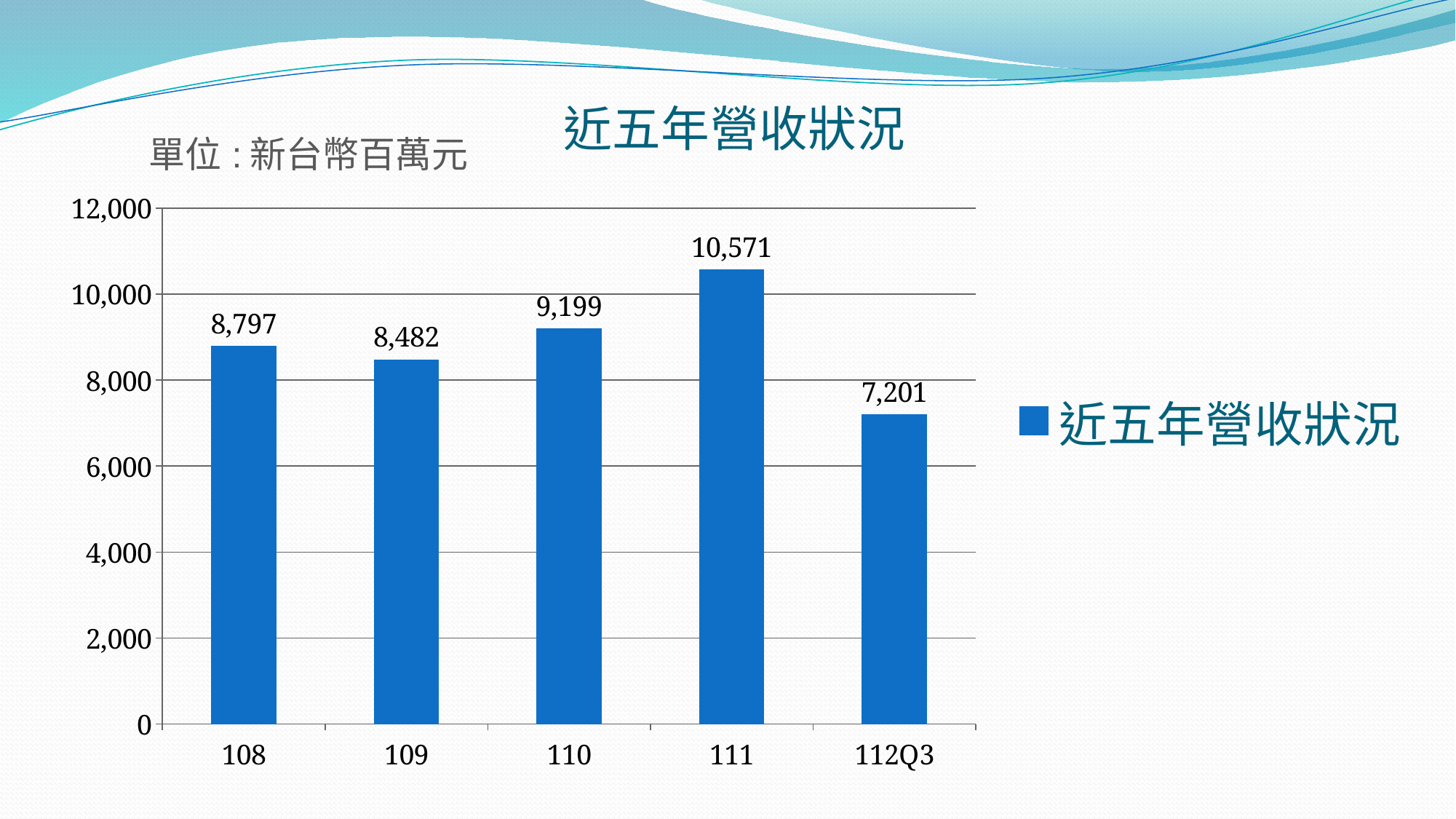

### Chart:

| Category | 近五年營收狀況 |
|---|---|
| 108 | 8797.0 |
| 109 | 8482.0 |
| 110 | 9199.0 |
| 111 | 10571.0 |
| 112Q3 | 7201.0 |